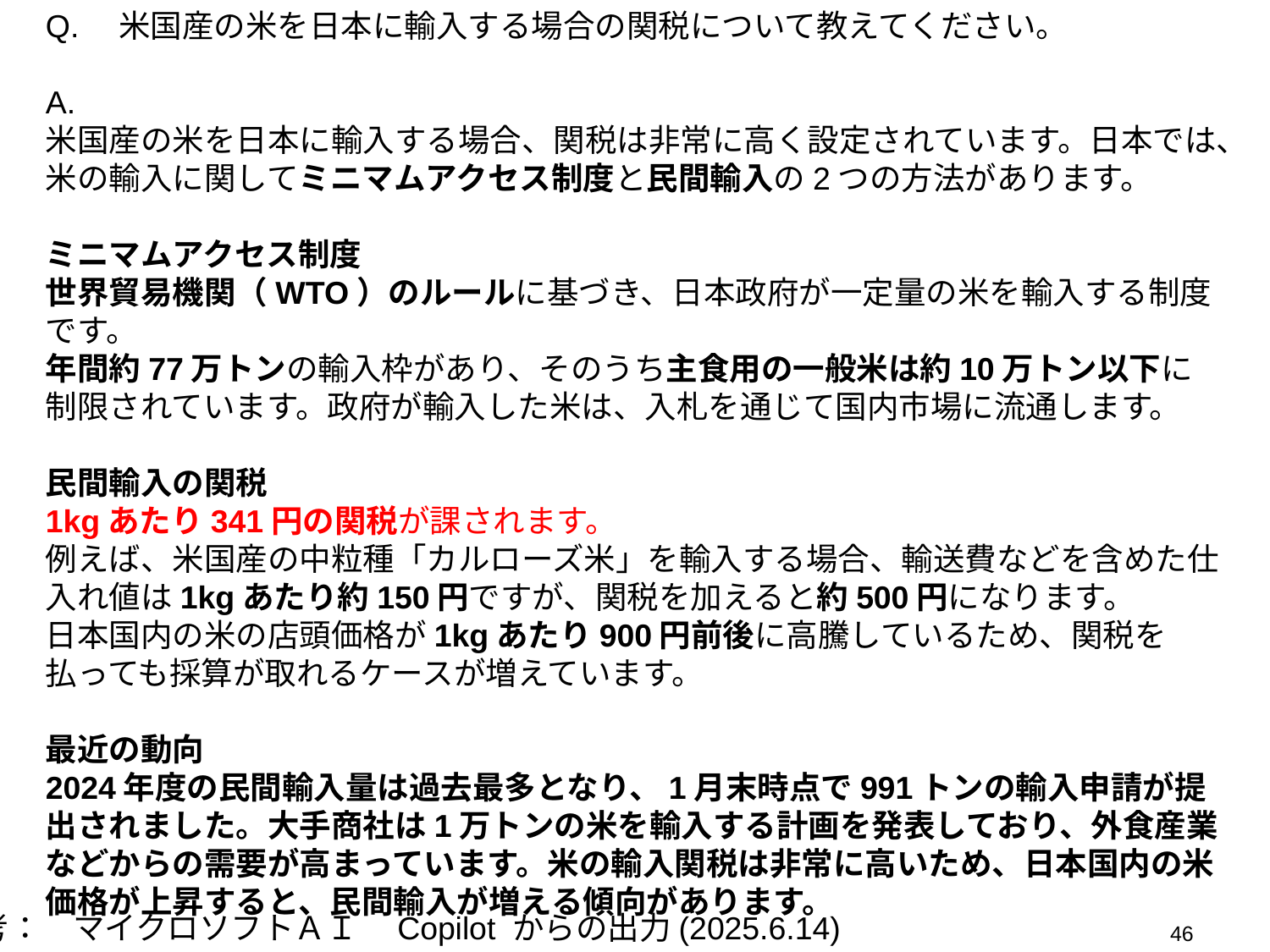

Q.　米国産の米を日本に輸入する場合の関税について教えてください。

A.
米国産の米を日本に輸入する場合、関税は非常に高く設定されています。日本では、米の輸入に関してミニマムアクセス制度と民間輸入の2つの方法があります。

ミニマムアクセス制度
世界貿易機関（WTO）のルールに基づき、日本政府が一定量の米を輸入する制度です。
年間約77万トンの輸入枠があり、そのうち主食用の一般米は約10万トン以下に制限されています。政府が輸入した米は、入札を通じて国内市場に流通します。

民間輸入の関税
1kgあたり341円の関税が課されます。
例えば、米国産の中粒種「カルローズ米」を輸入する場合、輸送費などを含めた仕入れ値は1kgあたり約150円ですが、関税を加えると約500円になります。
日本国内の米の店頭価格が1kgあたり900円前後に高騰しているため、関税を払っても採算が取れるケースが増えています。

最近の動向
2024年度の民間輸入量は過去最多となり、1月末時点で991トンの輸入申請が提出されました。大手商社は1万トンの米を輸入する計画を発表しており、外食産業などからの需要が高まっています。米の輸入関税は非常に高いため、日本国内の米価格が上昇すると、民間輸入が増える傾向があります。

。
備考：　マイクロソフトＡＩ　Copilot からの出力(2025.6.14)
46